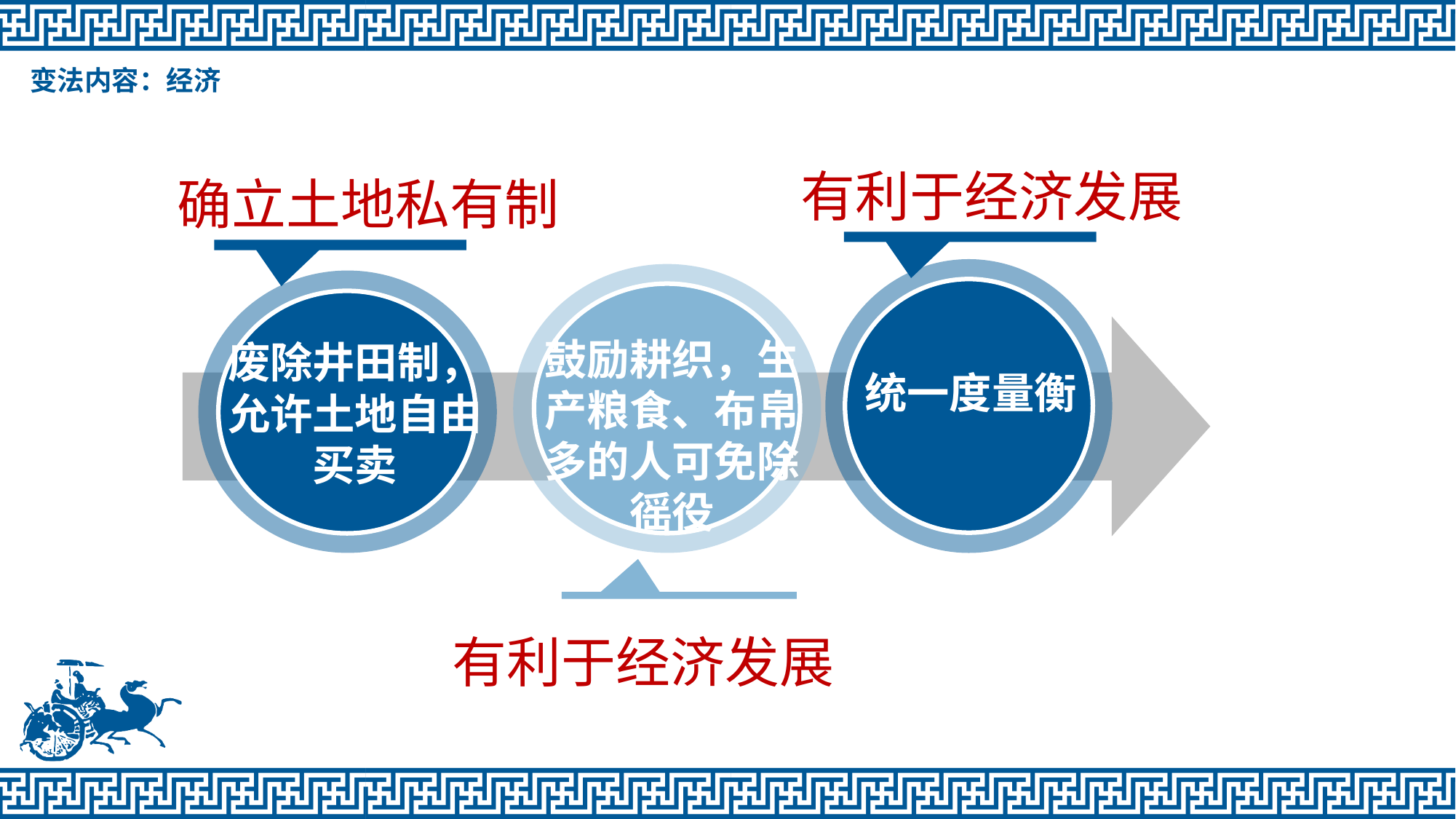

变法内容：经济
有利于经济发展
确立土地私有制

统一度量衡

鼓励耕织，生产粮食、布帛多的人可免除徭役

废除井田制，允许土地自由买卖

有利于经济发展